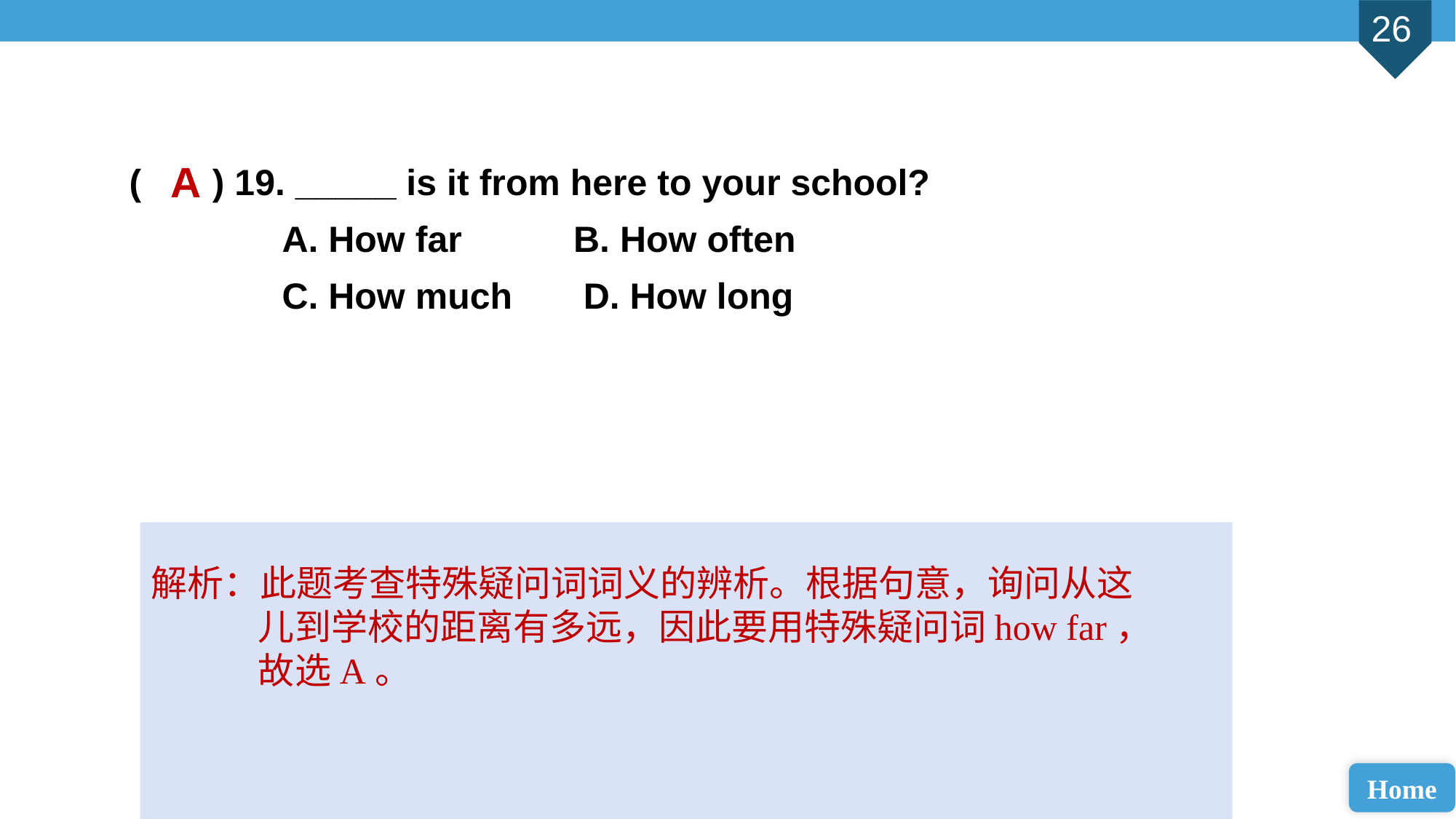

(       ) 19. _____ is it from here to your school?
               A. How far           B. How often
               C. How much       D. How long
A

解析：此题考查特殊疑问词词义的辨析。根据句意，询问从这儿到学校的距离有多远，因此要用特殊疑问词how far，故选A。